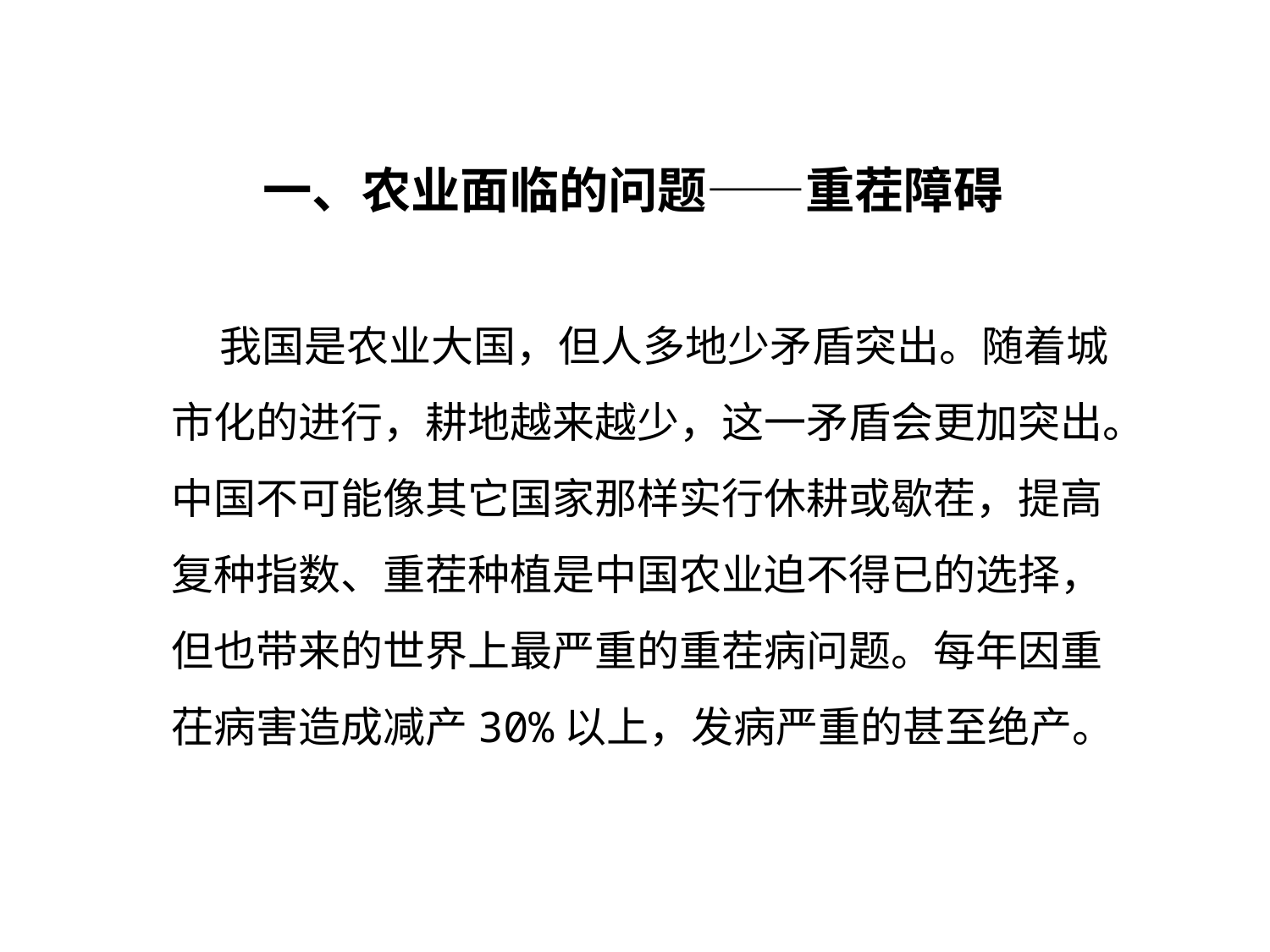

一、农业面临的问题——重茬障碍

    我国是农业大国，但人多地少矛盾突出。随着城市化的进行，耕地越来越少，这一矛盾会更加突出。中国不可能像其它国家那样实行休耕或歇茬，提高复种指数、重茬种植是中国农业迫不得已的选择，但也带来的世界上最严重的重茬病问题。每年因重茌病害造成减产30%以上，发病严重的甚至绝产。